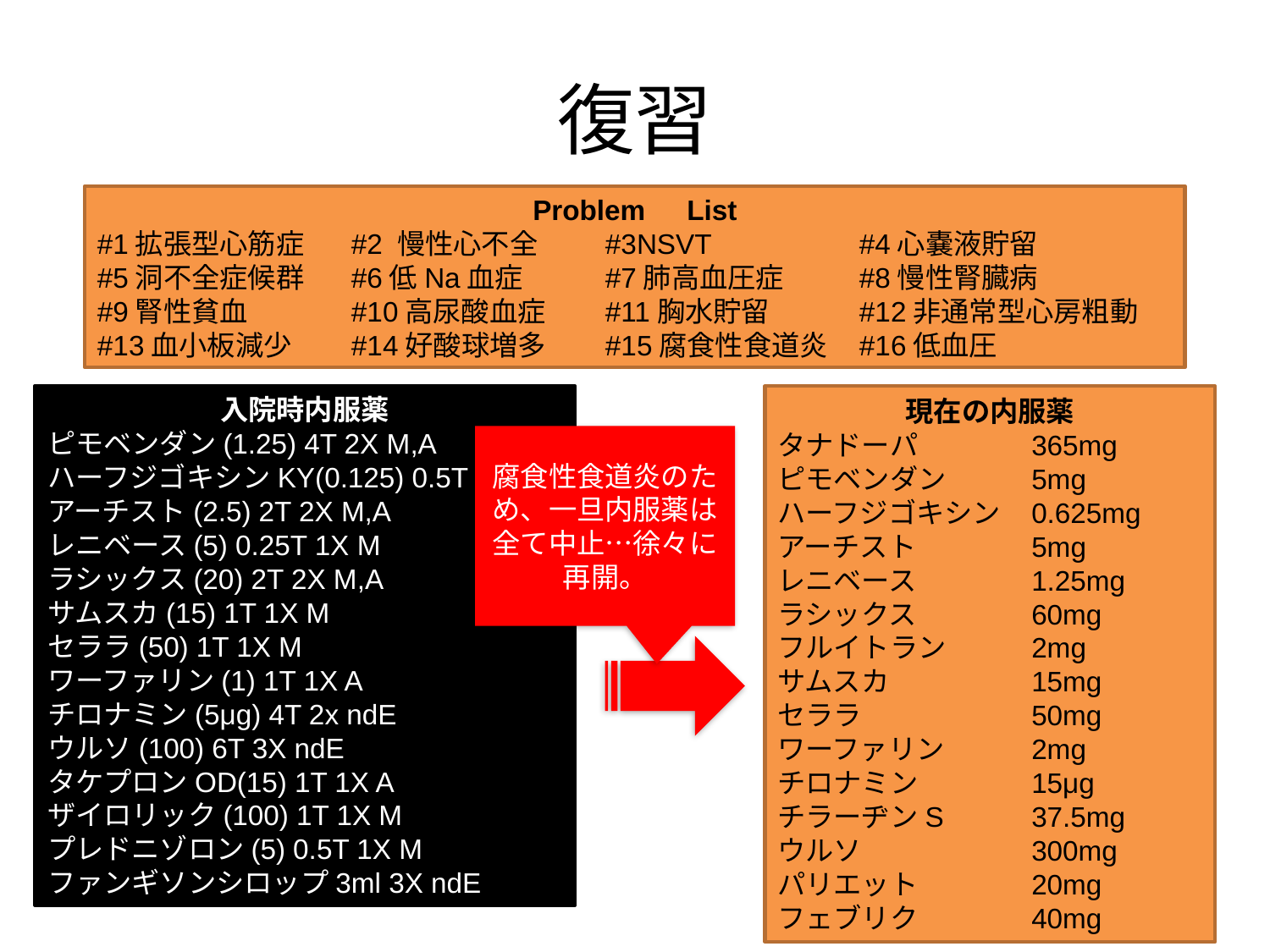

# 復習
Problem　List
#1拡張型心筋症	#2 慢性心不全	#3NSVT		#4心嚢液貯留
#5洞不全症候群	#6低Na血症	#7肺高血圧症	#8慢性腎臓病
#9腎性貧血	#10高尿酸血症	#11胸水貯留	#12非通常型心房粗動
#13血小板減少	#14好酸球増多	#15腐食性食道炎	#16低血圧
入院時内服薬
ピモベンダン(1.25) 4T 2X M,A
ハーフジゴキシンKY(0.125) 0.5T 1X M
アーチスト(2.5) 2T 2X M,A
レニベース(5) 0.25T 1X M
ラシックス(20) 2T 2X M,A
サムスカ(15) 1T 1X M
セララ(50) 1T 1X M
ワーファリン(1) 1T 1X A
チロナミン(5μg) 4T 2x ndE
ウルソ(100) 6T 3X ndE
タケプロンOD(15) 1T 1X A
ザイロリック(100) 1T 1X M
プレドニゾロン(5) 0.5T 1X M
ファンギソンシロップ3ml 3X ndE
現在の内服薬
タナドーパ　	365mg
ピモベンダン	5mg
ハーフジゴキシン	0.625mg
アーチスト	5mg
レニベース	1.25mg
ラシックス	60mg
フルイトラン	2mg
サムスカ		15mg
セララ		50mg
ワーファリン	2mg
チロナミン	15μg
チラーヂンS	37.5mg
ウルソ		300mg
パリエット	20mg
フェブリク	40mg
腐食性食道炎のため、一旦内服薬は全て中止…徐々に再開。